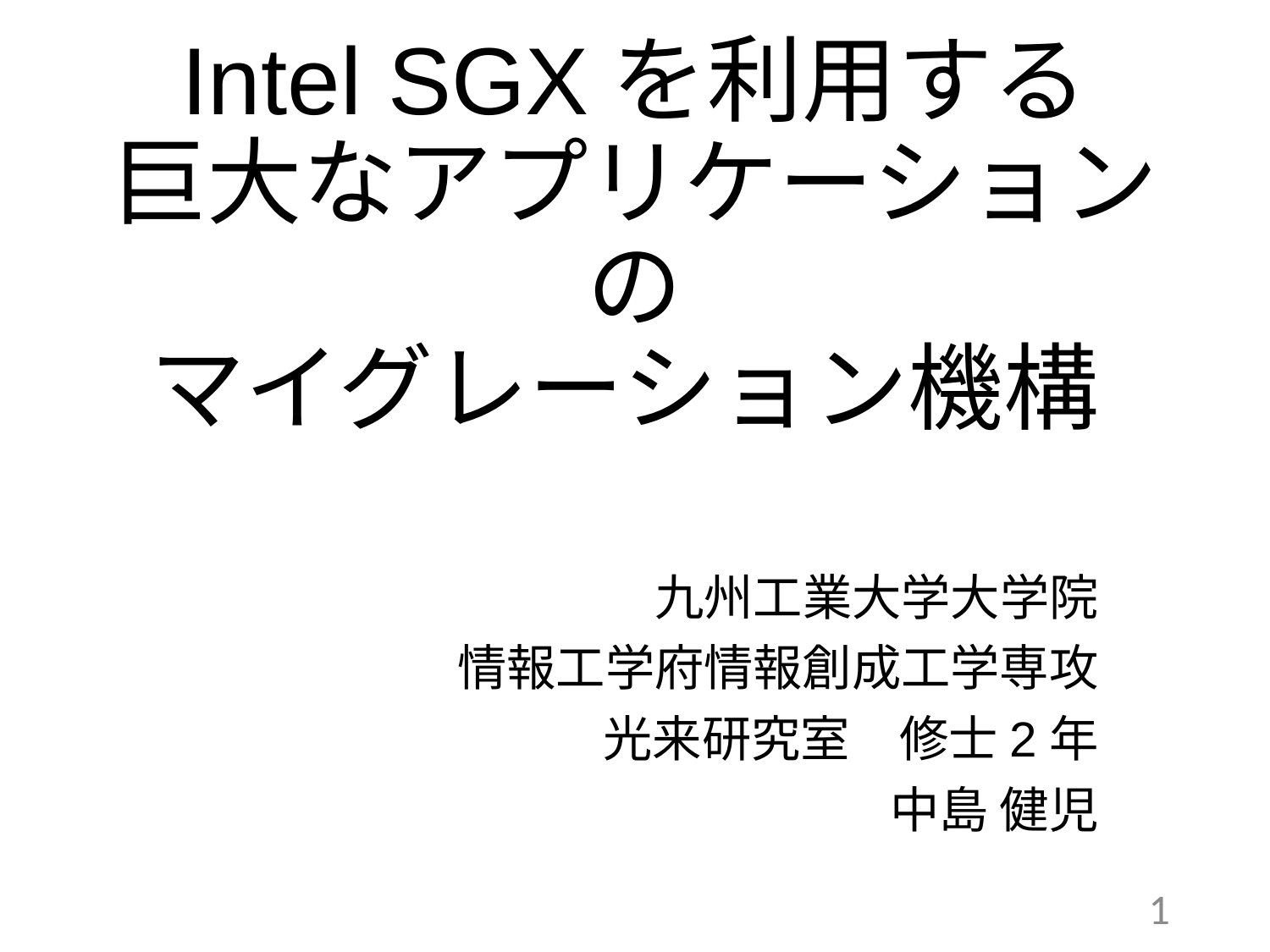

# Intel SGXを利用する 巨大なアプリケーションの マイグレーション機構
九州工業大学大学院
情報工学府情報創成工学専攻
光来研究室　修士2年
中島 健児
1